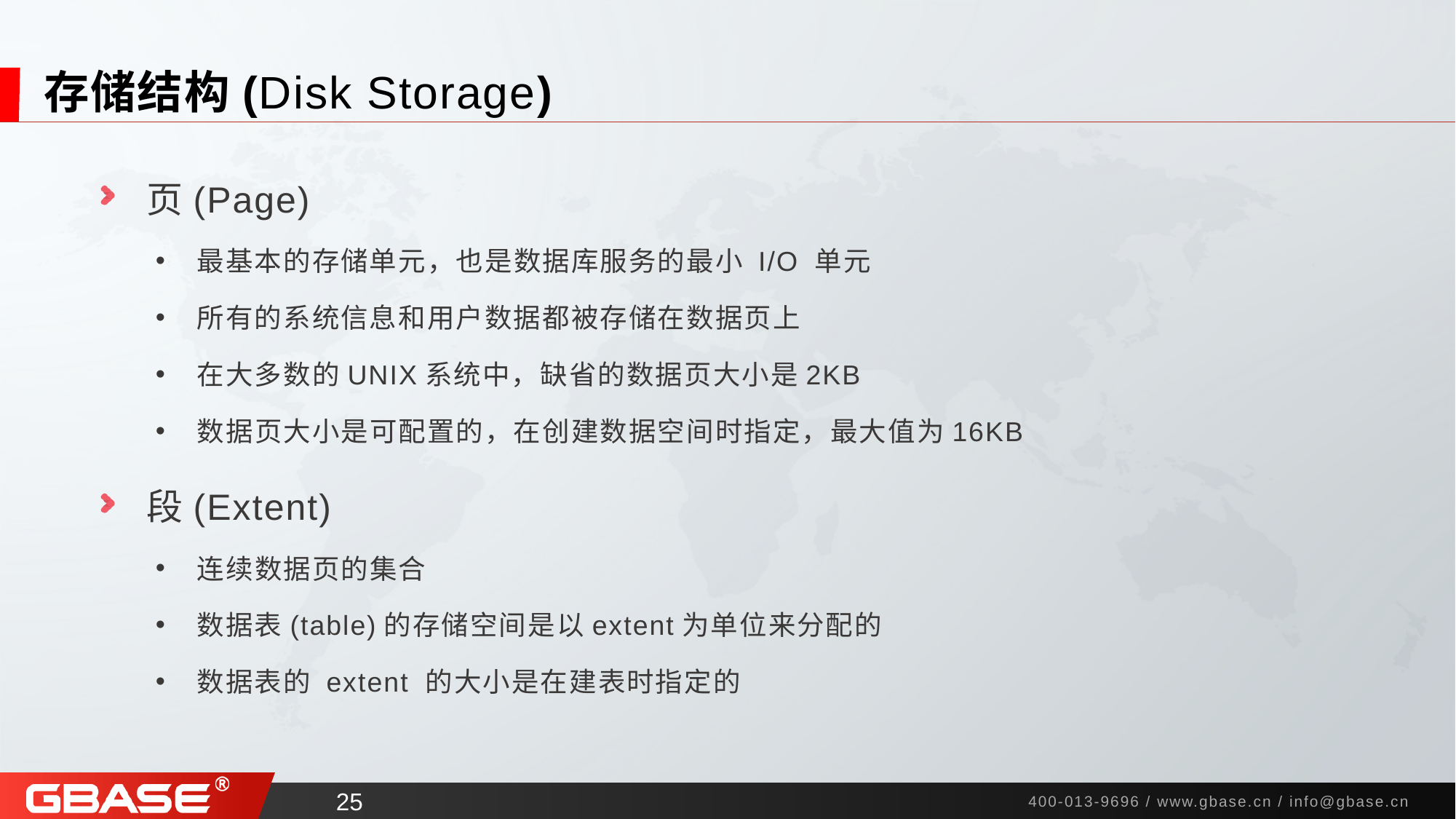

# 存储结构(Disk Storage)
 页(Page)
 最基本的存储单元，也是数据库服务的最小 I/O 单元
 所有的系统信息和用户数据都被存储在数据页上
 在大多数的UNIX系统中，缺省的数据页大小是2KB
 数据页大小是可配置的，在创建数据空间时指定，最大值为16KB
 段(Extent)
 连续数据页的集合
 数据表(table)的存储空间是以extent为单位来分配的
 数据表的 extent 的大小是在建表时指定的